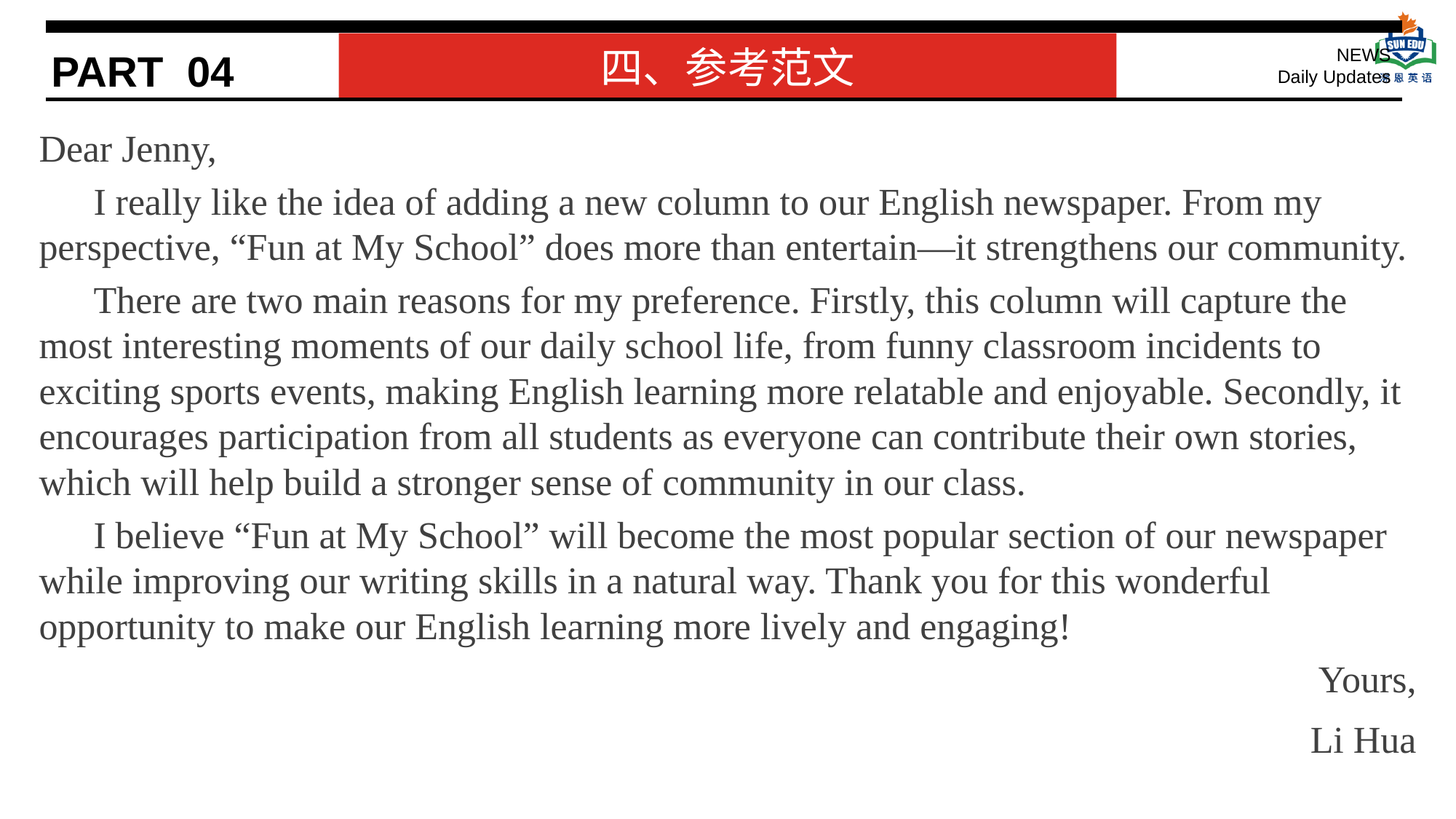

PART  04
四、参考范文
NEWS
Daily Updates
Dear Jenny,
I really like the idea of adding a new column to our English newspaper. From my perspective, “Fun at My School” does more than entertain—it strengthens our community.
There are two main reasons for my preference. Firstly, this column will capture the most interesting moments of our daily school life, from funny classroom incidents to exciting sports events, making English learning more relatable and enjoyable. Secondly, it encourages participation from all students as everyone can contribute their own stories, which will help build a stronger sense of community in our class.
I believe “Fun at My School” will become the most popular section of our newspaper while improving our writing skills in a natural way. Thank you for this wonderful opportunity to make our English learning more lively and engaging!
Yours,
Li Hua